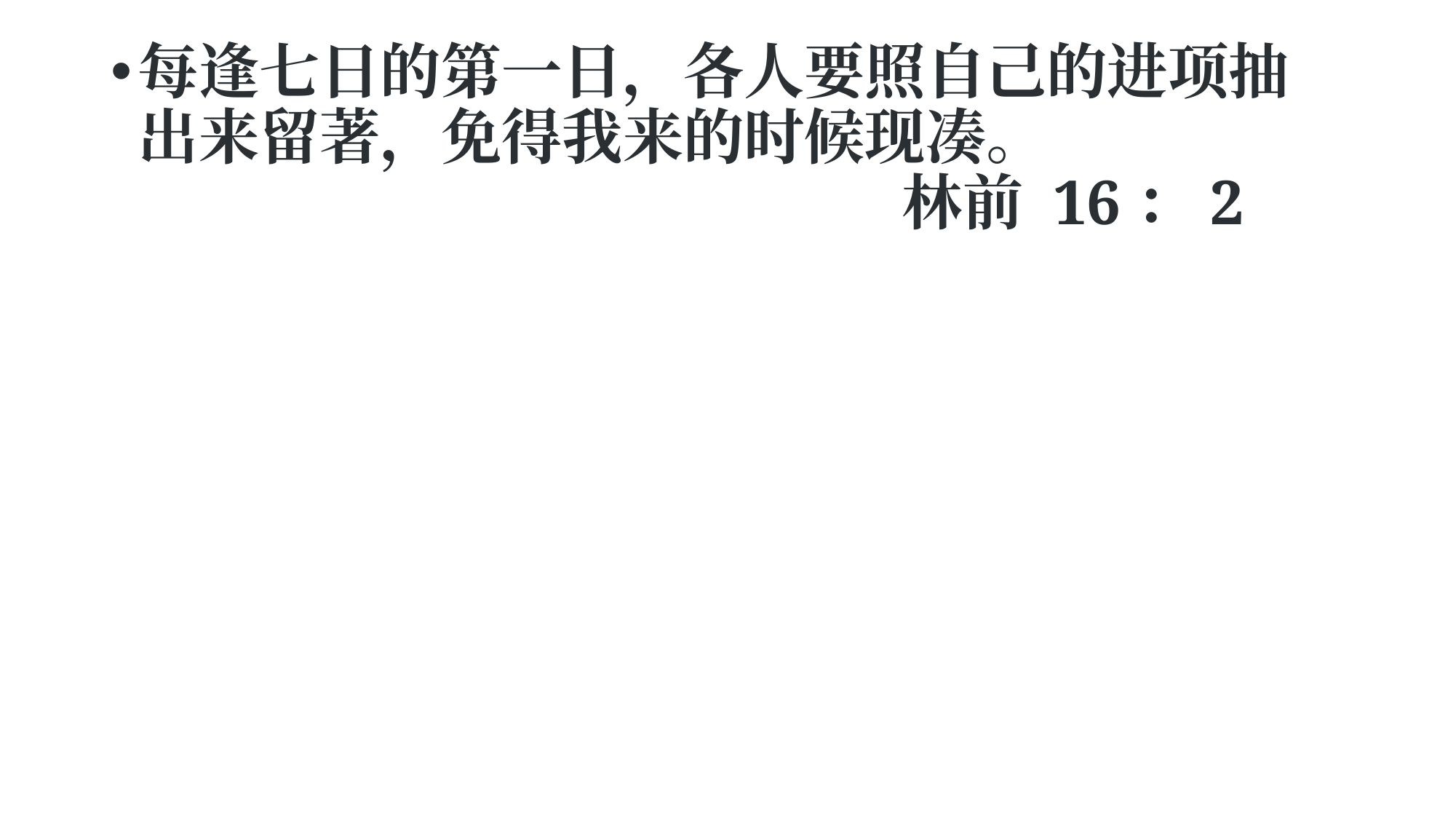

每逢七日的第一日，各人要照自己的进项抽出来留著，免得我来的时候现凑。										林前 16：2